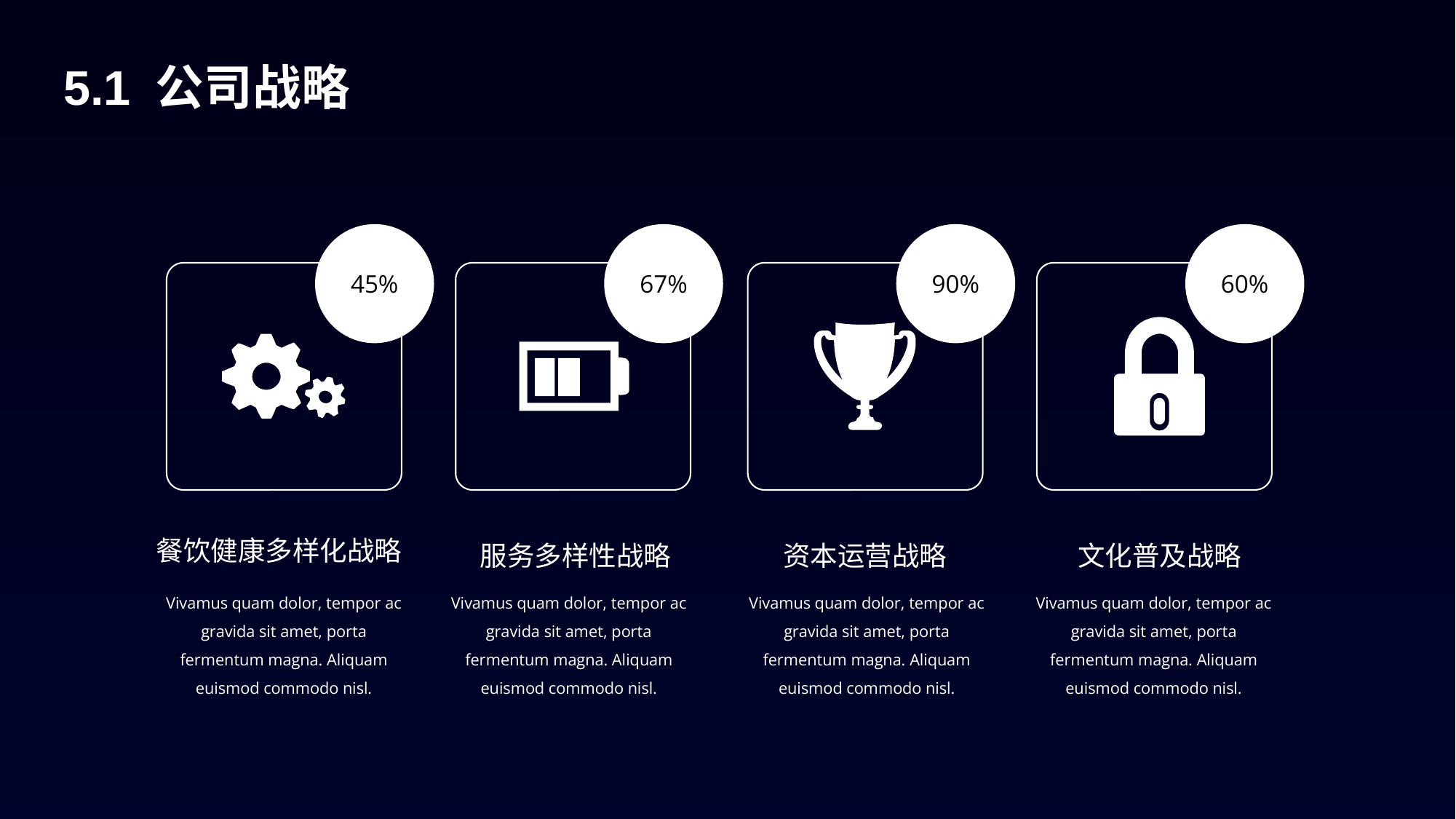

5.1 公司战略
45%
67%
90%
60%

餐饮健康多样化战略
服务多样性战略
资本运营战略
文化普及战略
Vivamus quam dolor, tempor ac gravida sit amet, porta fermentum magna. Aliquam euismod commodo nisl.
Vivamus quam dolor, tempor ac gravida sit amet, porta fermentum magna. Aliquam euismod commodo nisl.
Vivamus quam dolor, tempor ac gravida sit amet, porta fermentum magna. Aliquam euismod commodo nisl.
Vivamus quam dolor, tempor ac gravida sit amet, porta fermentum magna. Aliquam euismod commodo nisl.